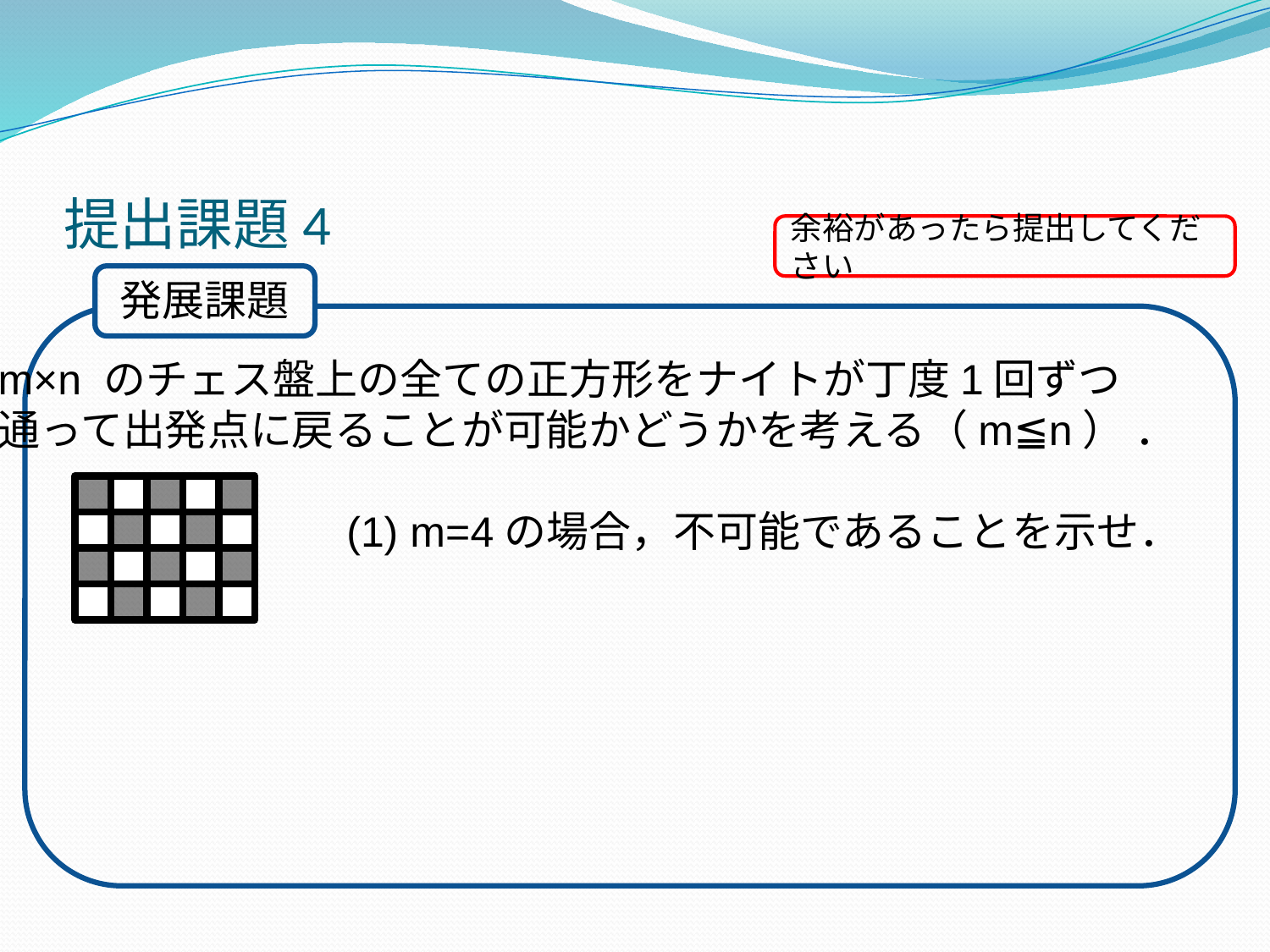

# 提出課題4
余裕があったら提出してください
R包
発展課題

m×n のチェス盤上の全ての正方形をナイトが丁度1回ずつ
通って出発点に戻ることが可能かどうかを考える（m≦n） ．

　　　　　　　　(1) m=4の場合，不可能であることを示せ．